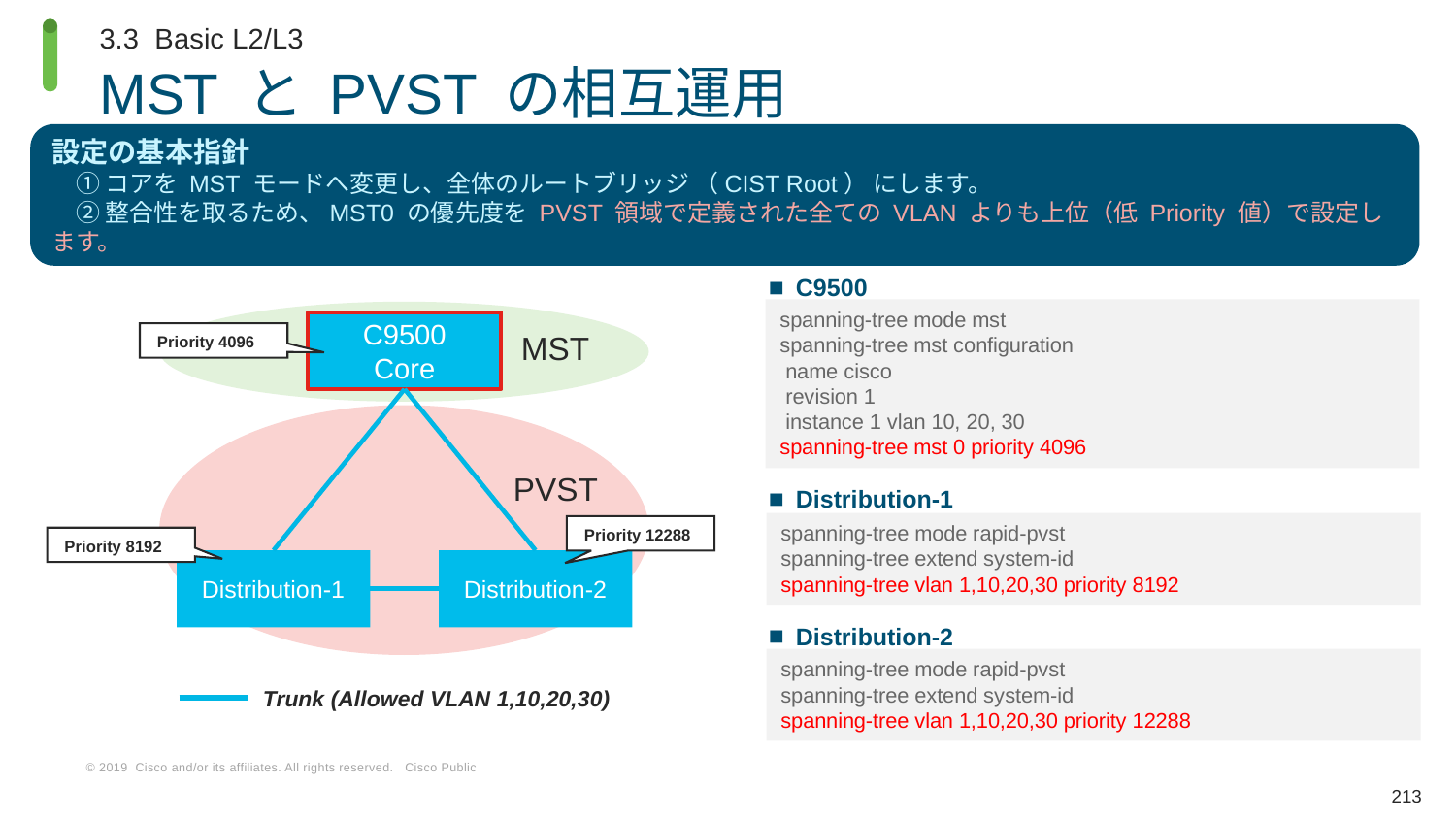

3.3  Basic L2/L3
# MST と PVST の相互運用
設定の基本指針
　① コアを MST モードへ変更し、全体のルートブリッジ （CIST Root） にします。
　② 整合性を取るため、MST0 の優先度を PVST 領域で定義された全ての VLAN よりも上位（低 Priority 値）で設定します。
C9500
spanning-tree mode mst
spanning-tree mst configuration
 name cisco
 revision 1
 instance 1 vlan 10, 20, 30
spanning-tree mst 0 priority 4096

C9500
Core
MST

PVST
Distribution-1
Distribution-2
Priority 4096
Priority 12288
Priority 8192
Trunk (Allowed VLAN 1,10,20,30)
Distribution-1
spanning-tree mode rapid-pvst
spanning-tree extend system-id
spanning-tree vlan 1,10,20,30 priority 8192
Distribution-2
spanning-tree mode rapid-pvst
spanning-tree extend system-id
spanning-tree vlan 1,10,20,30 priority 12288
213